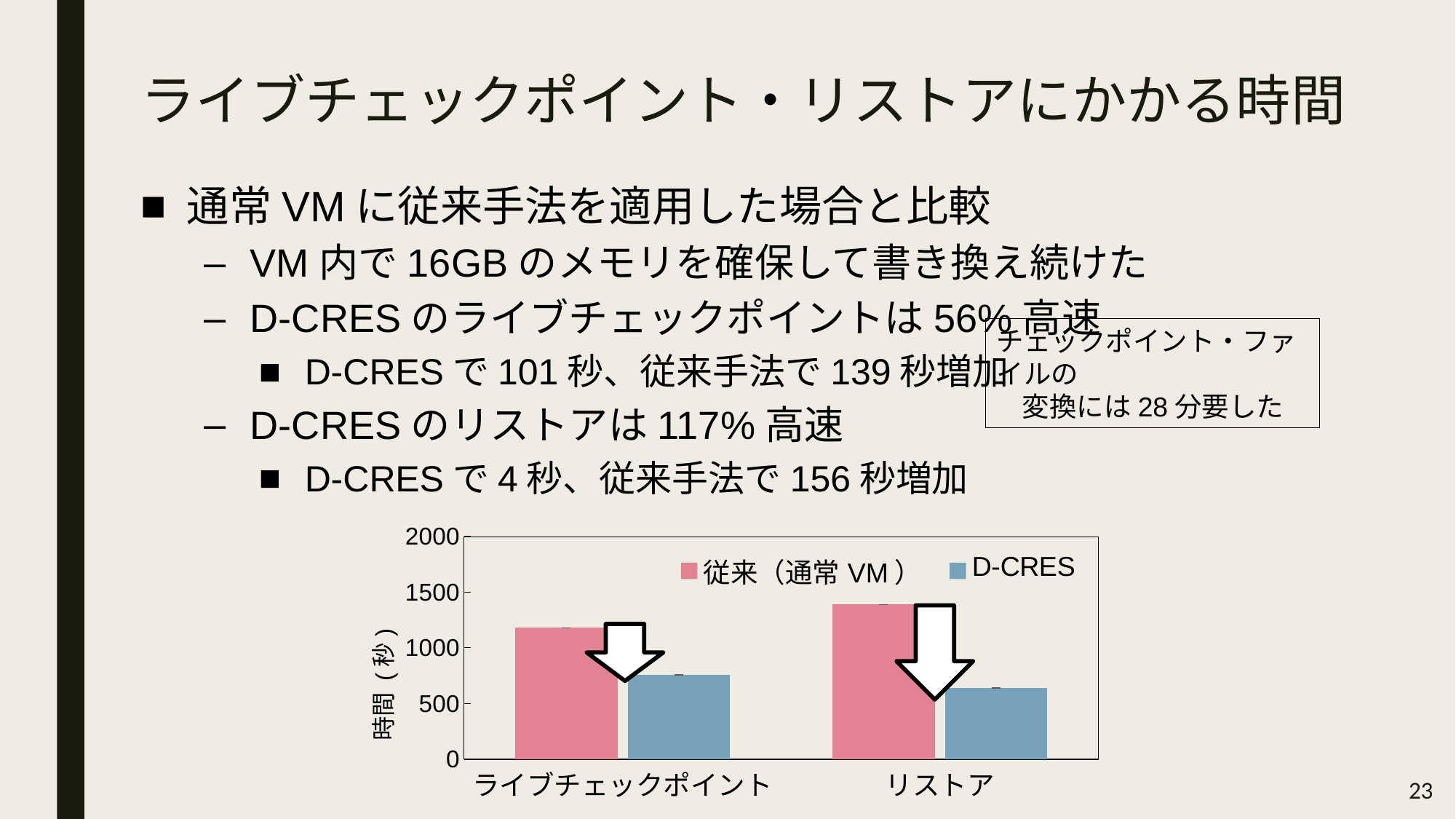

# ライブチェックポイント・リストアにかかる時間
通常VMに従来手法を適用した場合と比較
VM内で16GBのメモリを確保して書き換え続けた
D-CRESのライブチェックポイントは56%高速
D-CRESで101秒、従来手法で139秒増加
D-CRESのリストアは117%高速
D-CRESで4秒、従来手法で156秒増加
チェックポイント・ファイルの
変換には28分要した

### Chart

| Category |  |  |
|---|---|---|
| ライブチェックポイント | 1179.2 | 755.6 |
| リストア | 1388.4 | 638.8 |

23